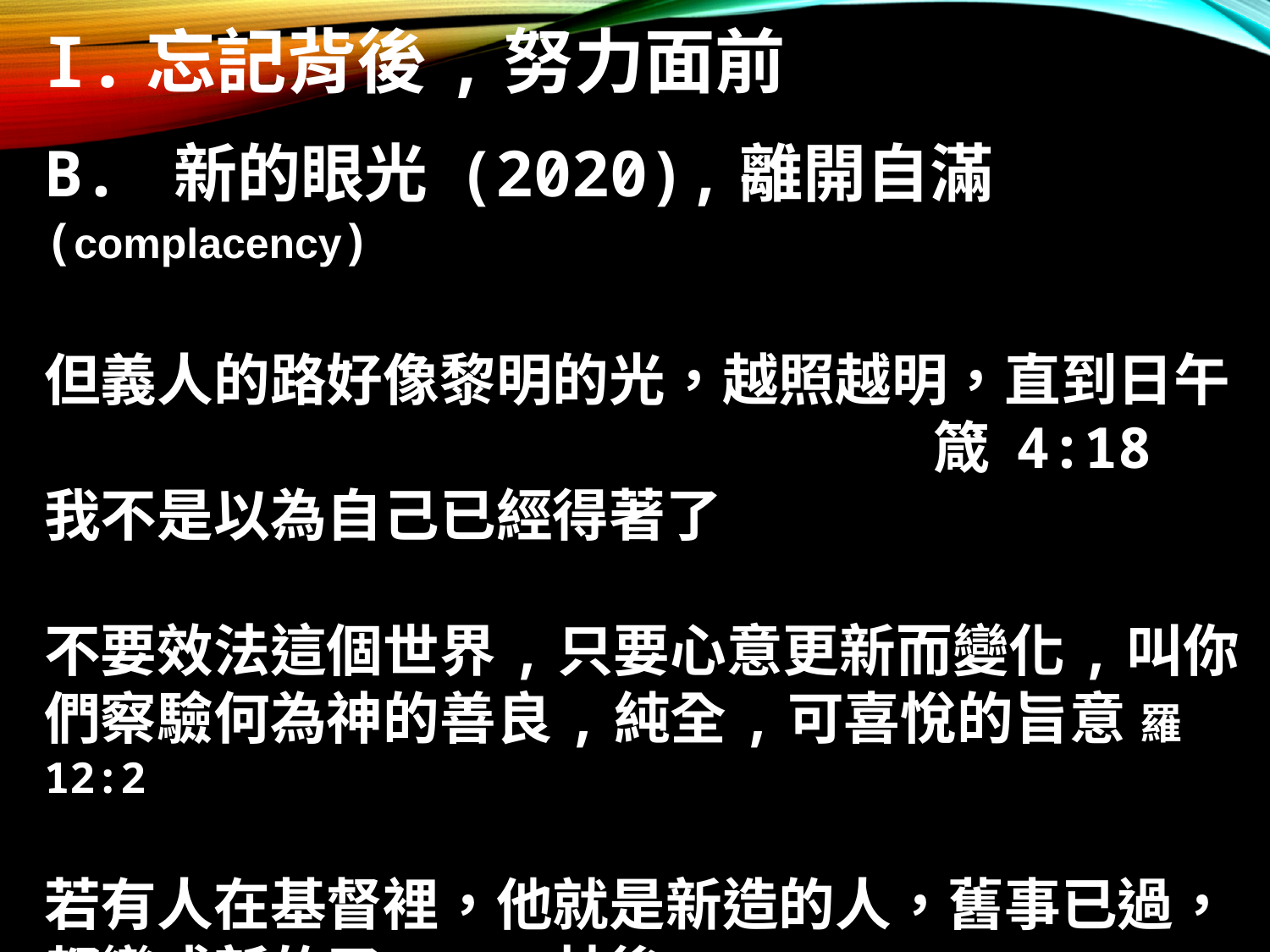

I.忘記背後,努力面前
B. 新的眼光 (2020),離開自滿(complacency)

但義人的路好像黎明的光，越照越明，直到日午							箴 4:18
我不是以為自己已經得著了

不要效法這個世界,只要心意更新而變化,叫你們察驗何為神的善良,純全,可喜悅的旨意 羅 12:2

若有人在基督裡，他就是新造的人，舊事已過，都變成新的了		林後 5:17